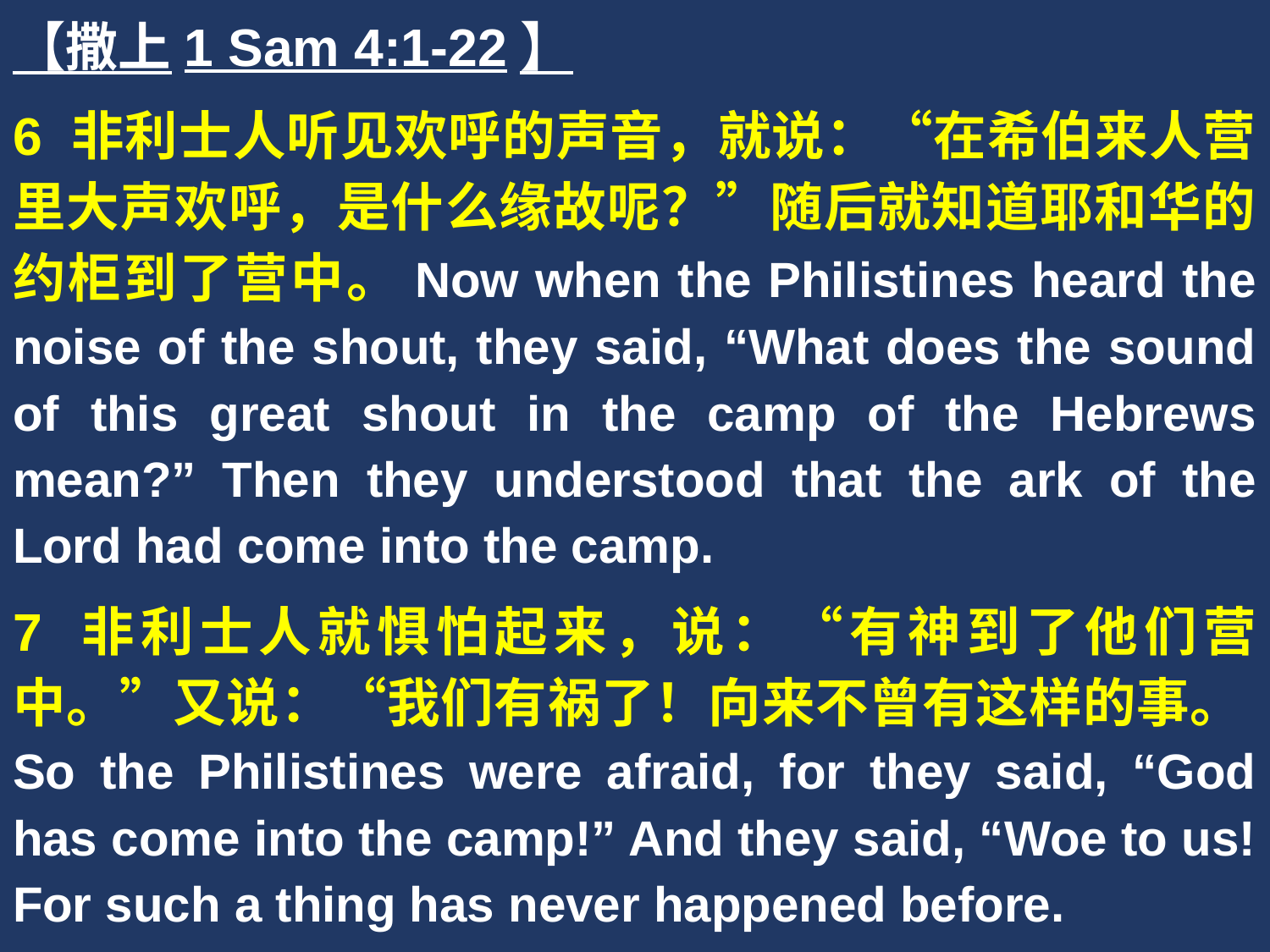

【撒上1 Sam 4:1-22】
6 非利士人听见欢呼的声音，就说：“在希伯来人营里大声欢呼，是什么缘故呢？”随后就知道耶和华的约柜到了营中。Now when the Philistines heard the noise of the shout, they said, “What does the sound of this great shout in the camp of the Hebrews mean?” Then they understood that the ark of the Lord had come into the camp.
7 非利士人就惧怕起来，说：“有神到了他们营中。”又说：“我们有祸了！向来不曾有这样的事。So the Philistines were afraid, for they said, “God has come into the camp!” And they said, “Woe to us! For such a thing has never happened before.